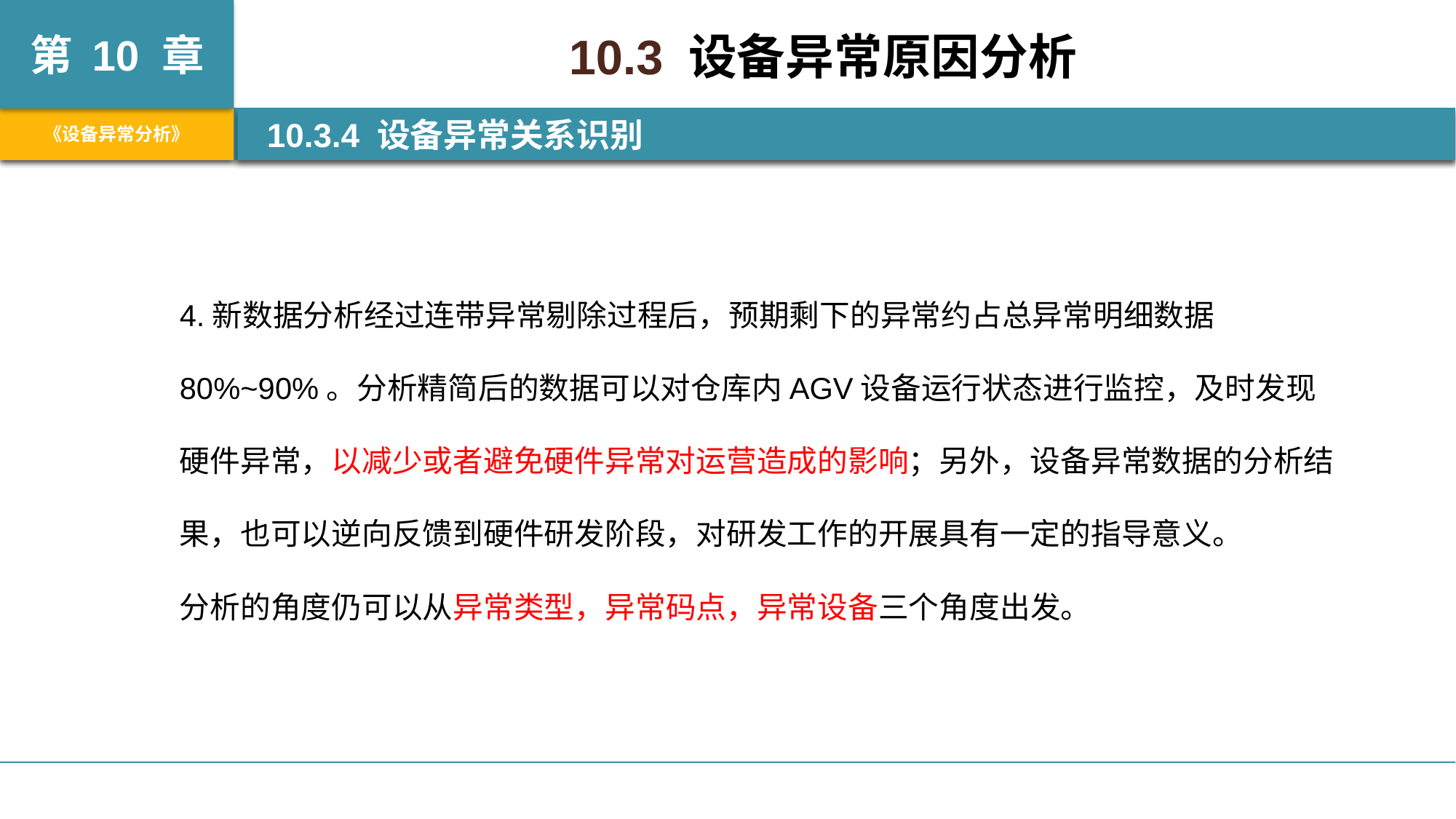

10.3 设备异常原因分析
  10.3.4 设备异常关系识别
4.新数据分析经过连带异常剔除过程后，预期剩下的异常约占总异常明细数据80%~90%。分析精简后的数据可以对仓库内AGV设备运行状态进行监控，及时发现硬件异常，以减少或者避免硬件异常对运营造成的影响；另外，设备异常数据的分析结果，也可以逆向反馈到硬件研发阶段，对研发工作的开展具有一定的指导意义。
分析的角度仍可以从异常类型，异常码点，异常设备三个角度出发。